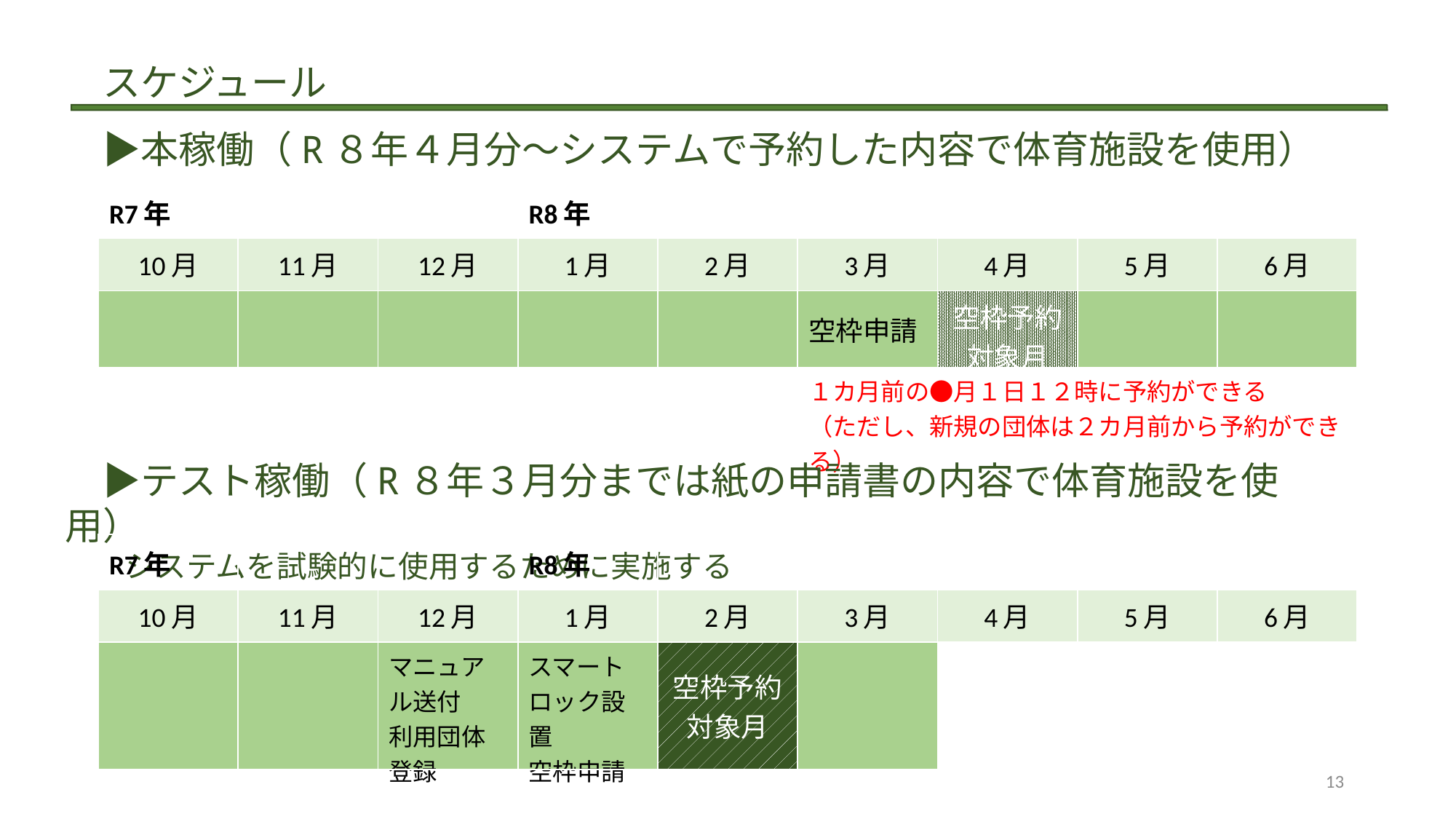

スケジュール

　▶本稼働（R８年４月分～システムで予約した内容で体育施設を使用）
| R7年 |  |  | R8年 |  |  |  |  |  |
| --- | --- | --- | --- | --- | --- | --- | --- | --- |
| 10月 | 11月 | 12月 | 1月 | 2月 | 3月 | 4月 | 5月 | 6月 |
|  |  |  | マニュアル送付 |  | 空枠申請 | 空枠予約 対象月 |  |  |
|  |  |  |  |  | １カ月前の●月１日１２時に予約ができる （ただし、新規の団体は２カ月前から予約ができる） |  |  |  |
|  |  |
| --- | --- |
　▶テスト稼働（R８年３月分までは紙の申請書の内容で体育施設を使用）
　　システムを試験的に使用するために実施する
| R7年 |  |  | R8年 |  |  |  |  |  |
| --- | --- | --- | --- | --- | --- | --- | --- | --- |
| 10月 | 11月 | 12月 | 1月 | 2月 | 3月 | 4月 | 5月 | 6月 |
|  |  | マニュアル送付 利用団体登録 | スマートロック設置 空枠申請 | 空枠予約 対象月 |  |  |  |  |
|  |  |  |  |  |  |  |  |  |
13